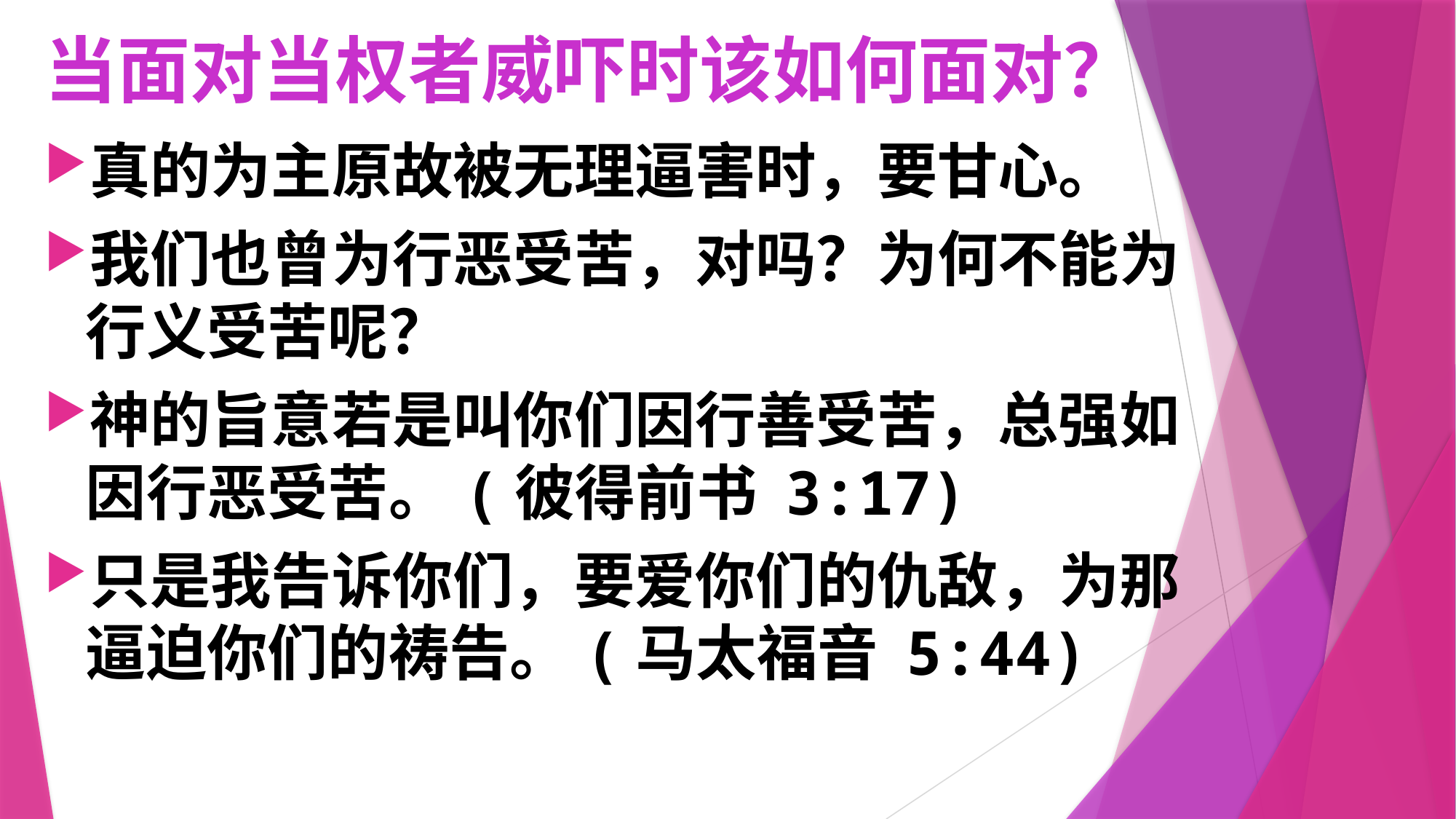

# 当面对当权者威吓时该如何面对？
真的为主原故被无理逼害时，要甘心。
我们也曾为行恶受苦，对吗？为何不能为行义受苦呢？
神的旨意若是叫你们因行善受苦，总强如因行恶受苦。(彼得前书 3:17)
只是我告诉你们，要爱你们的仇敌，为那逼迫你们的祷告。(马太福音 5:44)